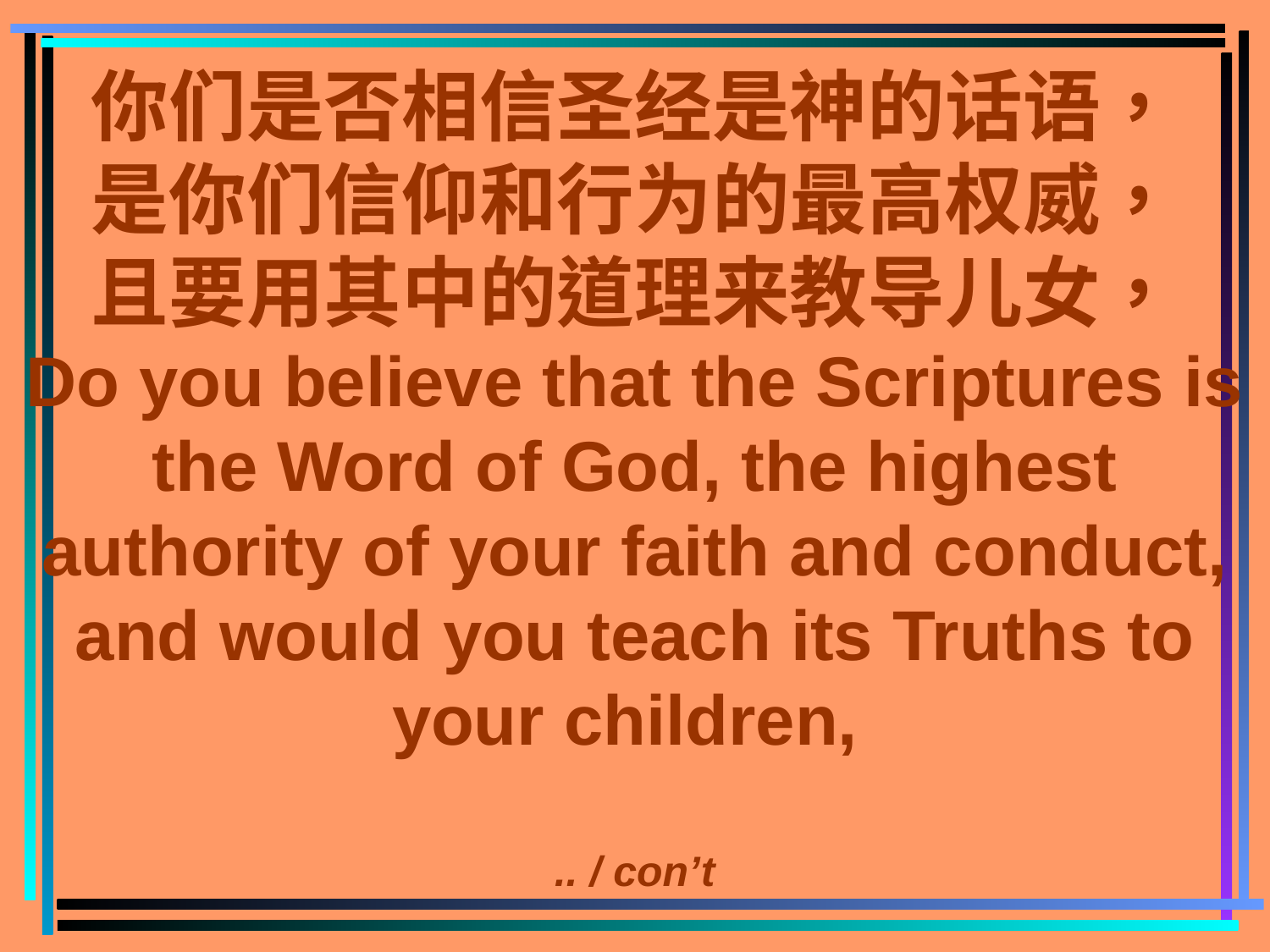

# 你们是否相信圣经是神的话语， 是你们信仰和行为的最高权威， 且要用其中的道理来教导儿女， Do you believe that the Scriptures is the Word of God, the highest authority of your faith and conduct, and would you teach its Truths to your children, .. / con’t